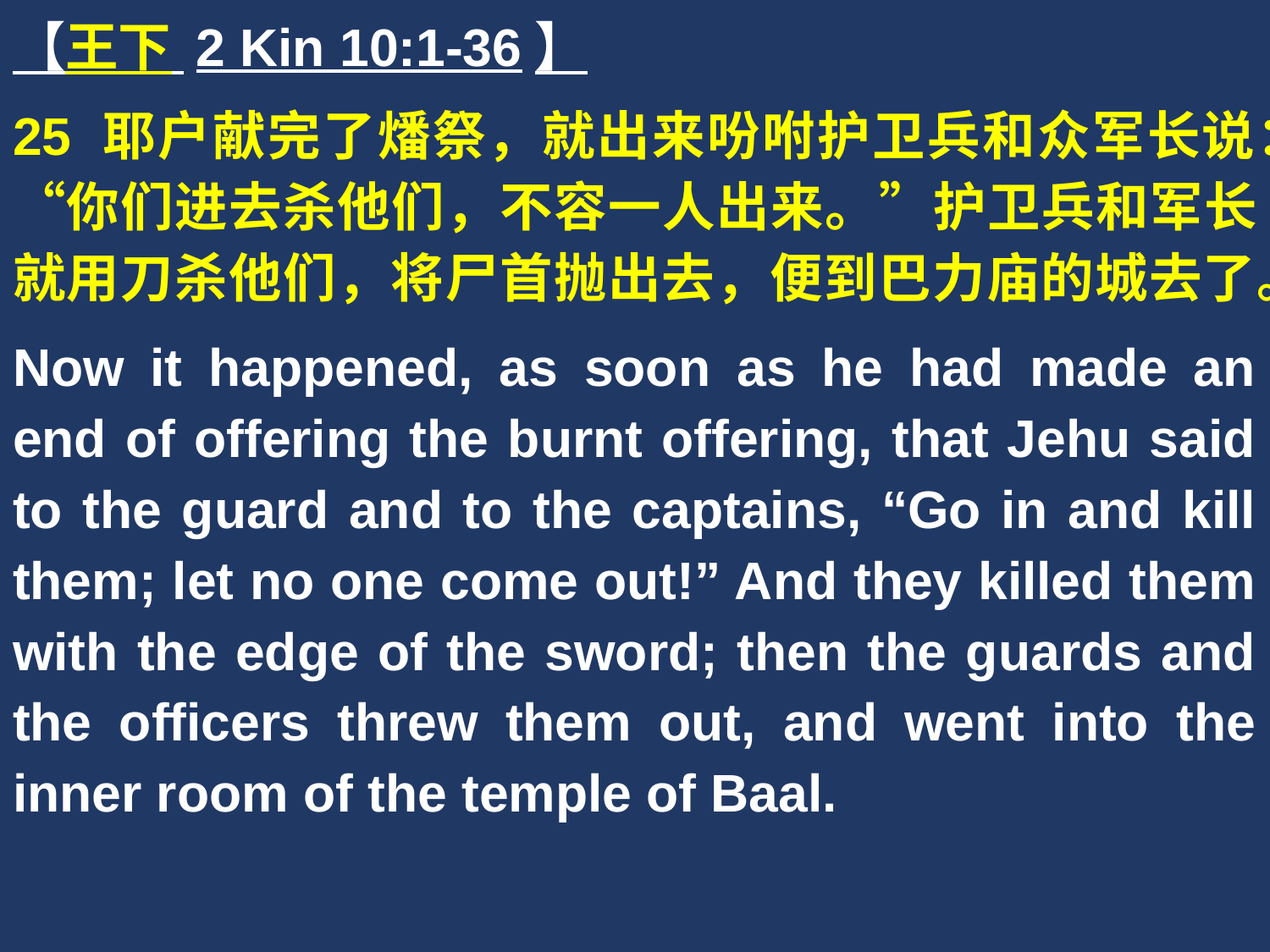

【王下 2 Kin 10:1-36】
25 耶户献完了燔祭，就出来吩咐护卫兵和众军长说：“你们进去杀他们，不容一人出来。”护卫兵和军长就用刀杀他们，将尸首抛出去，便到巴力庙的城去了。
Now it happened, as soon as he had made an end of offering the burnt offering, that Jehu said to the guard and to the captains, “Go in and kill them; let no one come out!” And they killed them with the edge of the sword; then the guards and the officers threw them out, and went into the inner room of the temple of Baal.